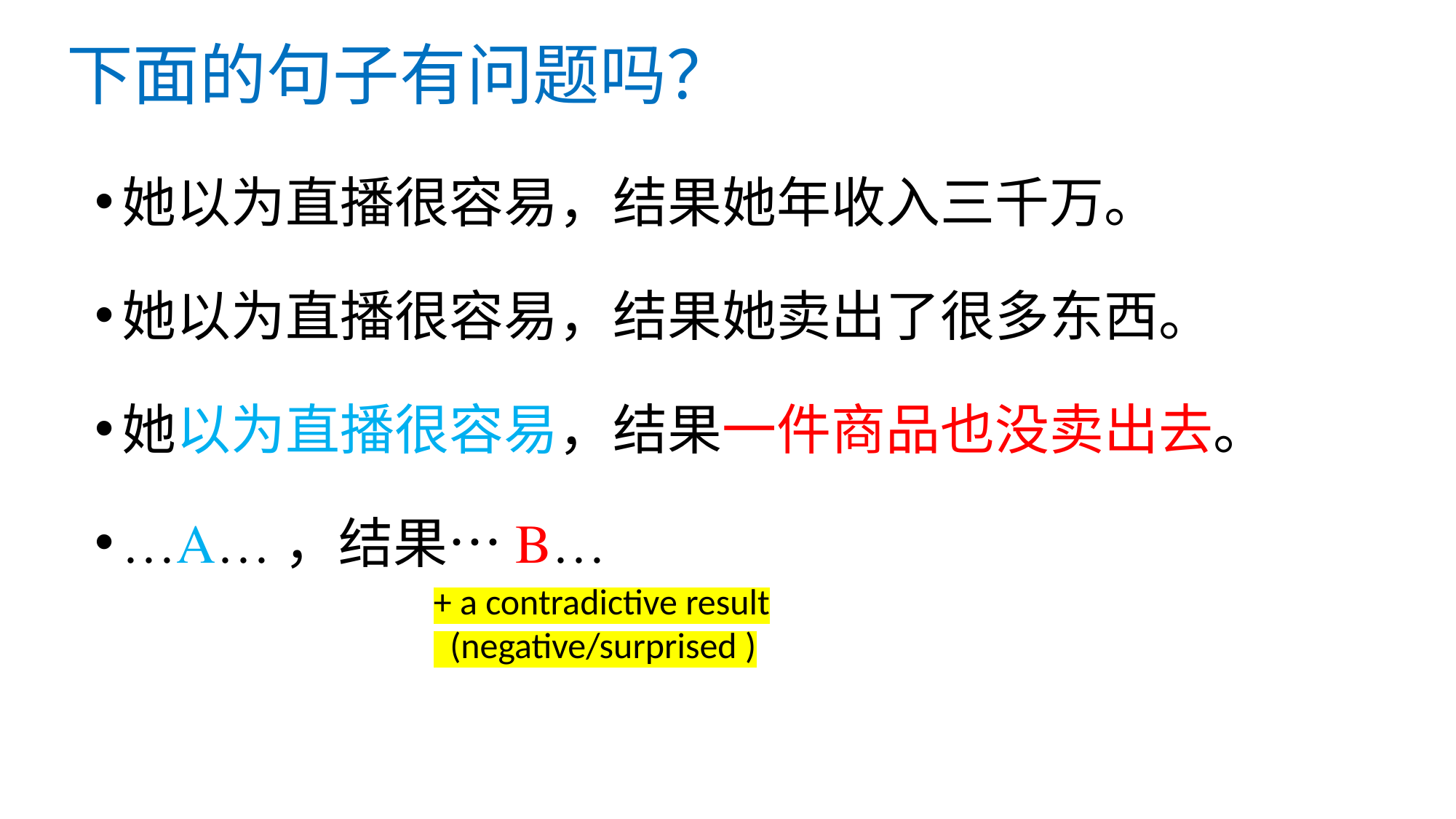

# 下面的句子有问题吗？
她以为直播很容易，结果她年收入三千万。
她以为直播很容易，结果她卖出了很多东西。
她以为直播很容易，结果一件商品也没卖出去。
…A…，结果…B…

+ a contradictive result
  (negative/surprised )